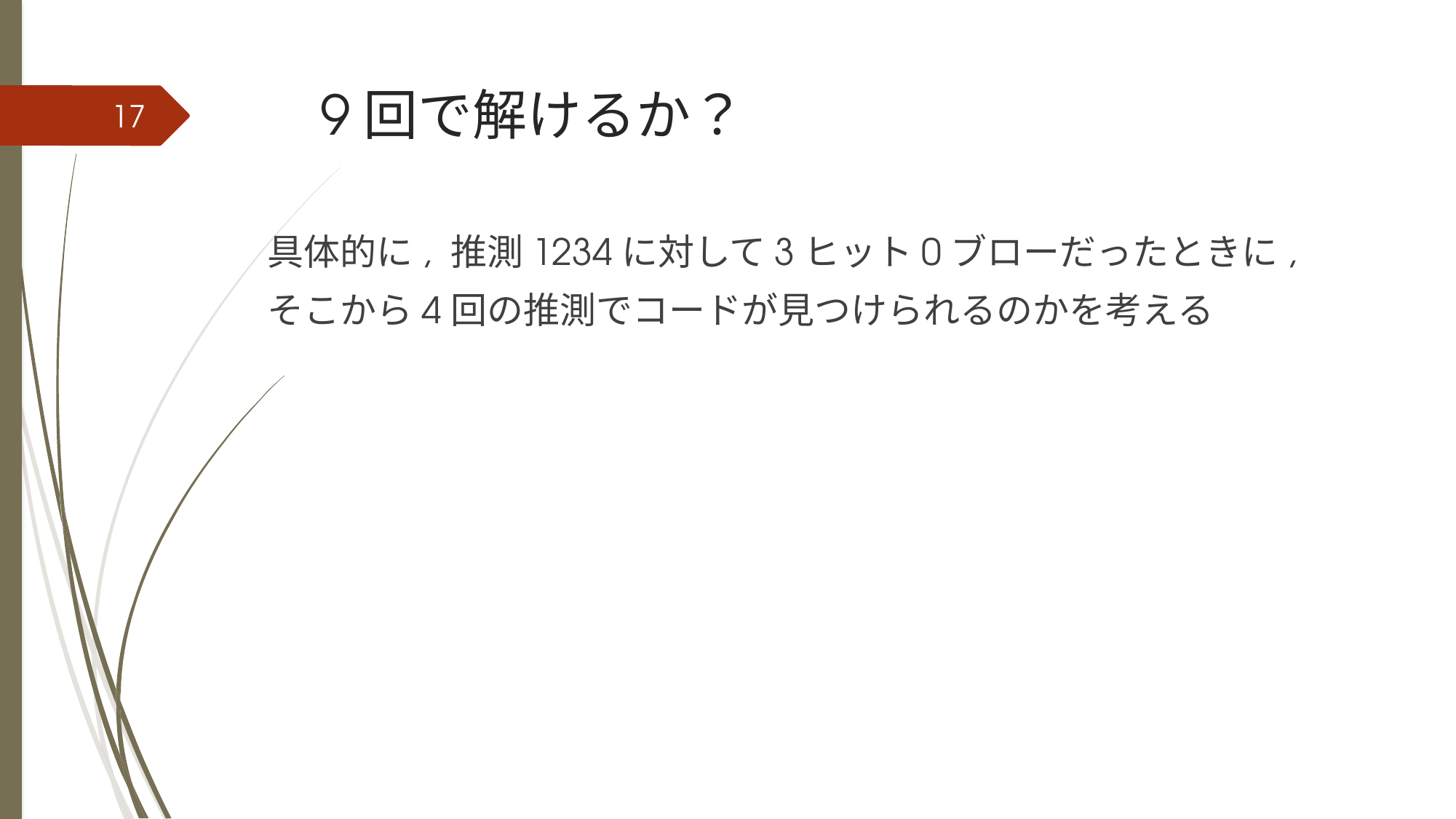

# 9回で解けるか？
17
具体的に, 推測1234に対して3ヒット0ブローだったときに,
そこから4回の推測でコードが見つけられるのかを考える